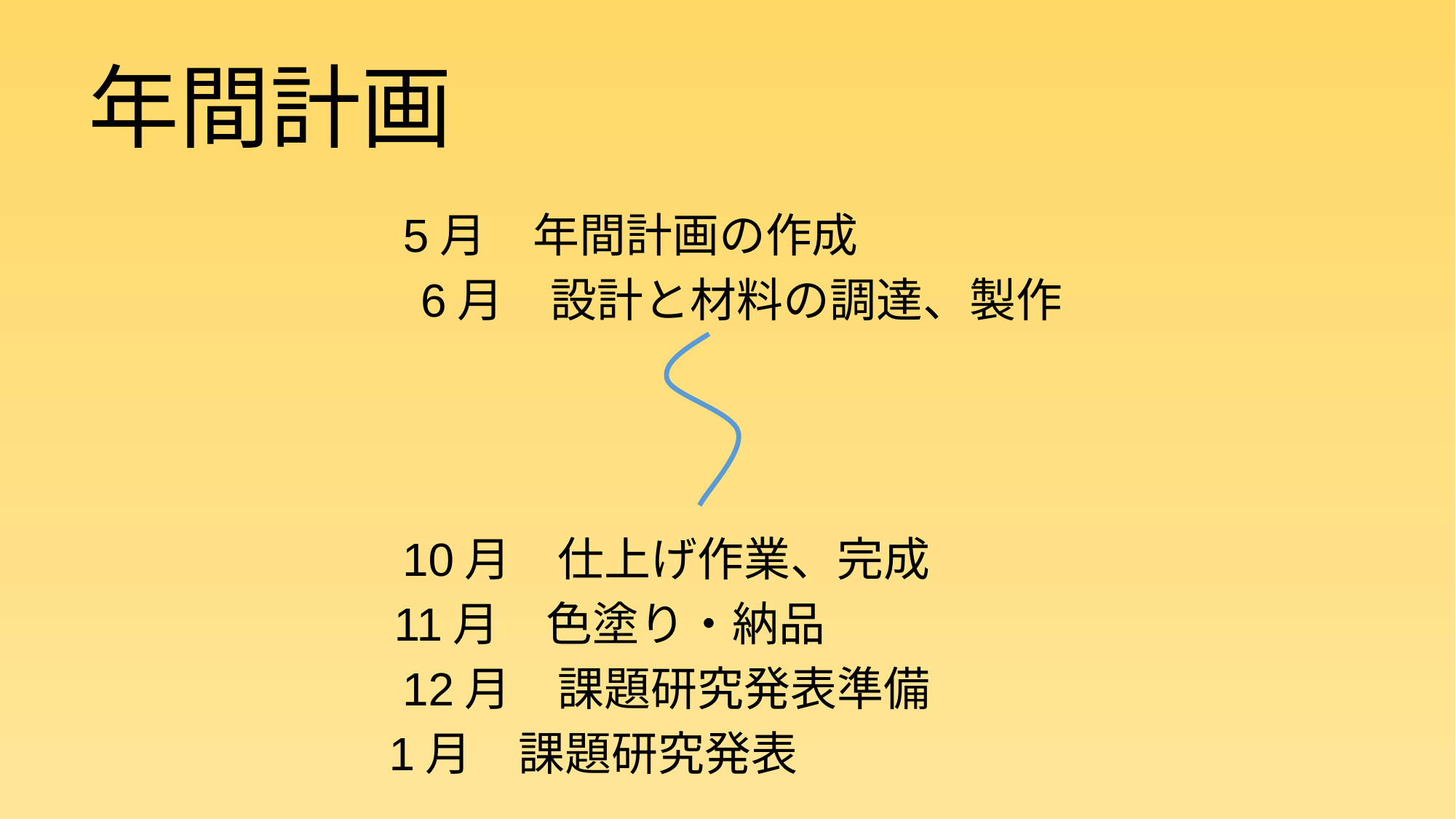

# 年間計画
　　　　　　　　　 5月　年間計画の作成
　　　6月　設計と材料の調達、製作

10月　仕上げ作業、完成
　　　　　　　　11月　色塗り・納品
12月　課題研究発表準備
　　　　　　　    1月　課題研究発表